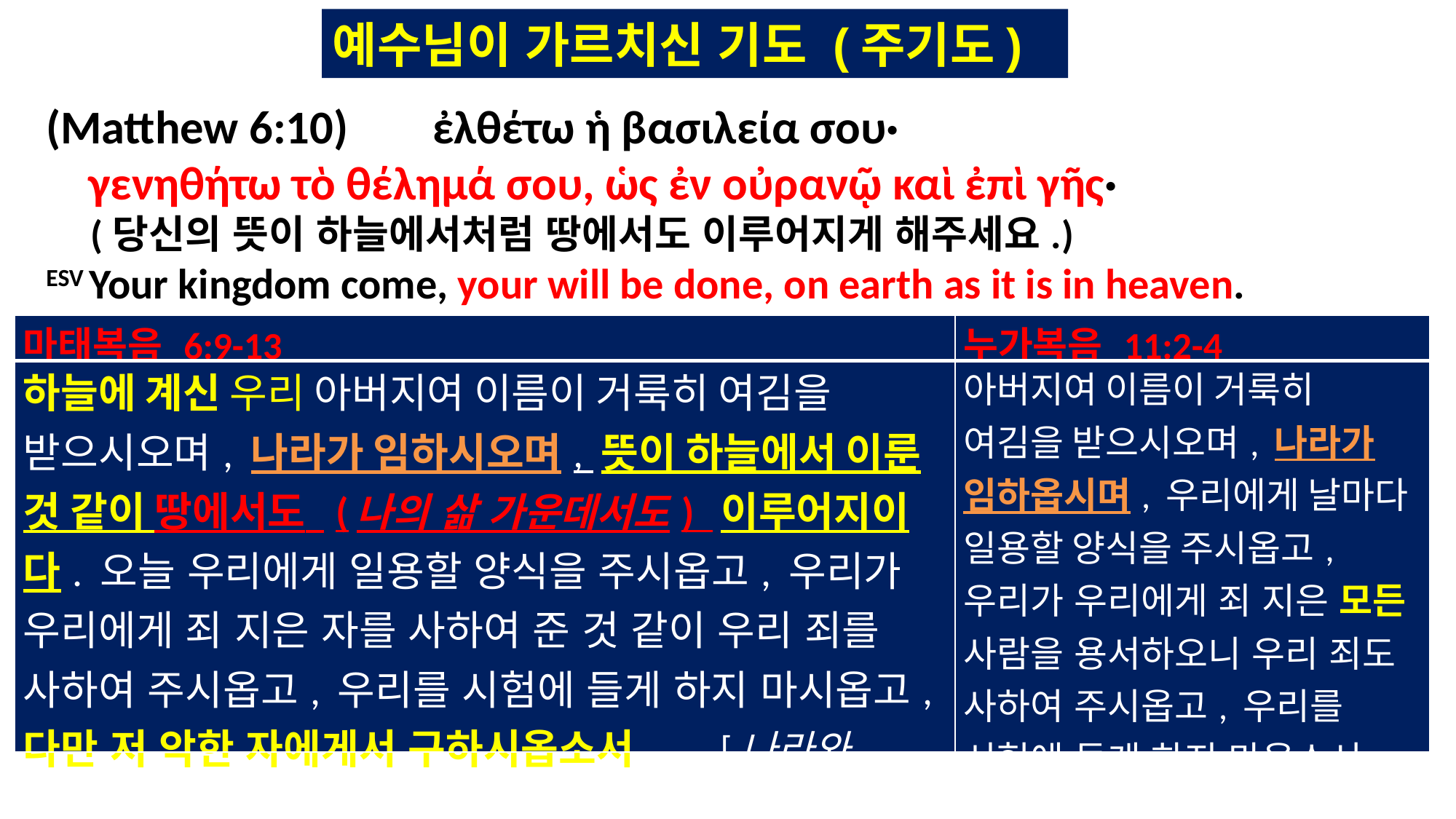

예수님이 가르치신 기도 (주기도)
(Matthew 6:10)        ἐλθέτω ἡ βασιλεία σου·
    γενηθήτω τὸ θέλημά σου, ὡς ἐν οὐρανῷ καὶ ἐπὶ γῆς·
     (당신의 뜻이 하늘에서처럼 땅에서도 이루어지게 해주세요.)
ESV Your kingdom come, your will be done, on earth as it is in heaven.
| 마태복음 6:9-13 | 누가복음 11:2-4 |
| --- | --- |
| 하늘에 계신 우리 아버지여 이름이 거룩히 여김을 받으시오며, 나라가 임하시오며, 뜻이 하늘에서 이룬 것 같이 땅에서도 (나의 삶 가운데서도) 이루어지이다. 오늘 우리에게 일용할 양식을 주시옵고, 우리가 우리에게 죄 지은 자를 사하여 준 것 같이 우리 죄를 사하여 주시옵고, 우리를 시험에 들게 하지 마시옵고, 다만 저 악한 자에게서 구하시옵소서. [나라와 권세와 영광이 아버지께 영원히 있사옵나이다. 아멘] | 아버지여 이름이 거룩히 여김을 받으시오며, 나라가 임하옵시며, 우리에게 날마다 일용할 양식을 주시옵고, 우리가 우리에게 죄 지은 모든 사람을 용서하오니 우리 죄도 사하여 주시옵고, 우리를 시험에 들게 하지 마옵소서. |